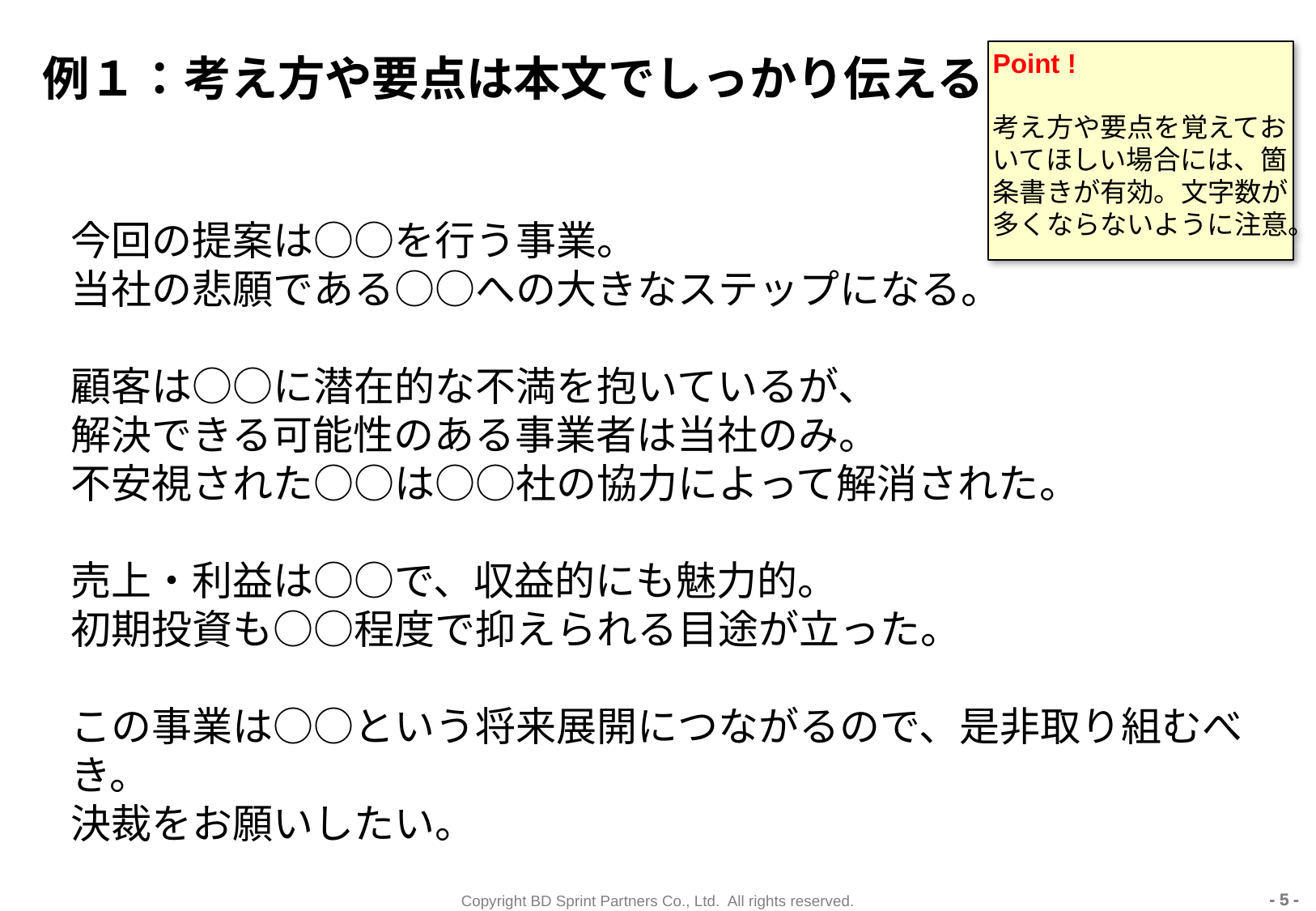

# 例１：考え方や要点は本文でしっかり伝える
Point !

考え方や要点を覚えておいてほしい場合には、箇条書きが有効。文字数が多くならないように注意。
今回の提案は○○を行う事業。
当社の悲願である○○への大きなステップになる。

顧客は○○に潜在的な不満を抱いているが、
解決できる可能性のある事業者は当社のみ。
不安視された○○は○○社の協力によって解消された。

売上・利益は○○で、収益的にも魅力的。
初期投資も○○程度で抑えられる目途が立った。

この事業は○○という将来展開につながるので、是非取り組むべき。
決裁をお願いしたい。